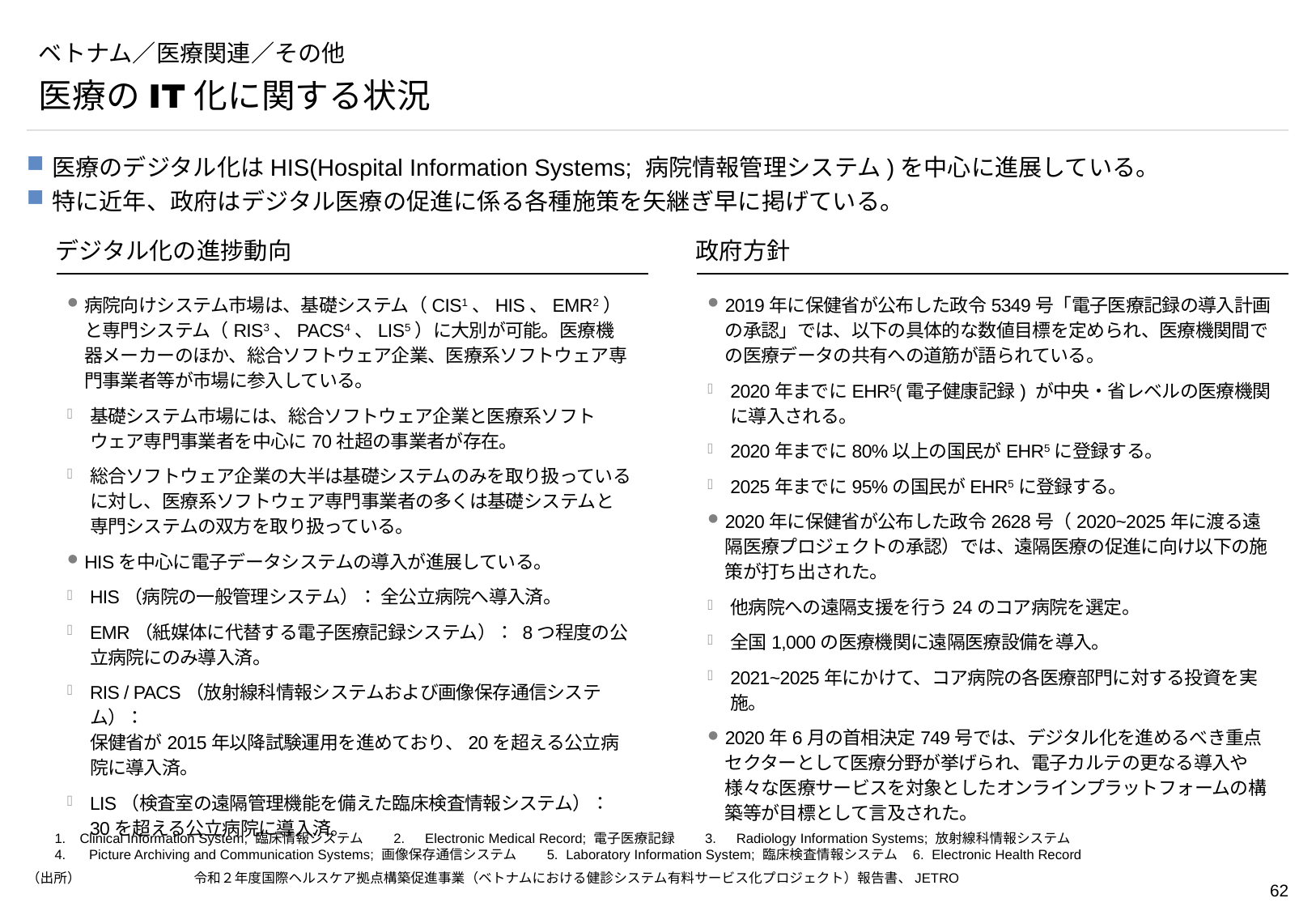

# ベトナム／医療関連／その他
医療のIT化に関する状況
医療のデジタル化はHIS(Hospital Information Systems; 病院情報管理システム)を中心に進展している。
特に近年、政府はデジタル医療の促進に係る各種施策を矢継ぎ早に掲げている。

デジタル化の進捗動向
政府方針
病院向けシステム市場は、基礎システム（CIS1、HIS、EMR2）と専門システム（RIS3、PACS4、LIS5）に大別が可能。医療機器メーカーのほか、総合ソフトウェア企業、医療系ソフトウェア専門事業者等が市場に参入している。
基礎システム市場には、総合ソフトウェア企業と医療系ソフトウェア専門事業者を中心に70社超の事業者が存在。
総合ソフトウェア企業の大半は基礎システムのみを取り扱っているに対し、医療系ソフトウェア専門事業者の多くは基礎システムと専門システムの双方を取り扱っている。
HISを中心に電子データシステムの導入が進展している。
HIS（病院の一般管理システム）： 全公立病院へ導入済。
EMR（紙媒体に代替する電子医療記録システム）： 8つ程度の公立病院にのみ導入済。
RIS / PACS（放射線科情報システムおよび画像保存通信システム）：
保健省が2015年以降試験運用を進めており、20を超える公立病院に導入済。
LIS（検査室の遠隔管理機能を備えた臨床検査情報システム）： 30を超える公立病院に導入済。
2019年に保健省が公布した政令5349号「電子医療記録の導入計画の承認」では、以下の具体的な数値目標を定められ、医療機関間での医療データの共有への道筋が語られている。
2020年までにEHR5(電子健康記録) が中央・省レベルの医療機関に導入される。
2020年までに80%以上の国民がEHR5に登録する。
2025年までに95%の国民がEHR5に登録する。
2020年に保健省が公布した政令2628号（2020~2025年に渡る遠隔医療プロジェクトの承認）では、遠隔医療の促進に向け以下の施策が打ち出された。
他病院への遠隔支援を行う24のコア病院を選定。
全国1,000の医療機関に遠隔医療設備を導入。
2021~2025年にかけて、コア病院の各医療部門に対する投資を実施。
2020年6月の首相決定749号では、デジタル化を進めるべき重点セクターとして医療分野が挙げられ、電子カルテの更なる導入や様々な医療サービスを対象としたオンラインプラットフォームの構築等が目標として言及された。
Clinical Information System; 臨床情報システム　　2.　Electronic Medical Record; 電子医療記録　　3.　Radiology Information Systems; 放射線科情報システム
4.　 Picture Archiving and Communication Systems; 画像保存通信システム　　5.  Laboratory Information System; 臨床検査情報システム    6.  Electronic Health Record
（出所）	令和２年度国際ヘルスケア拠点構築促進事業（ベトナムにおける健診システム有料サービス化プロジェクト）報告書、JETRO